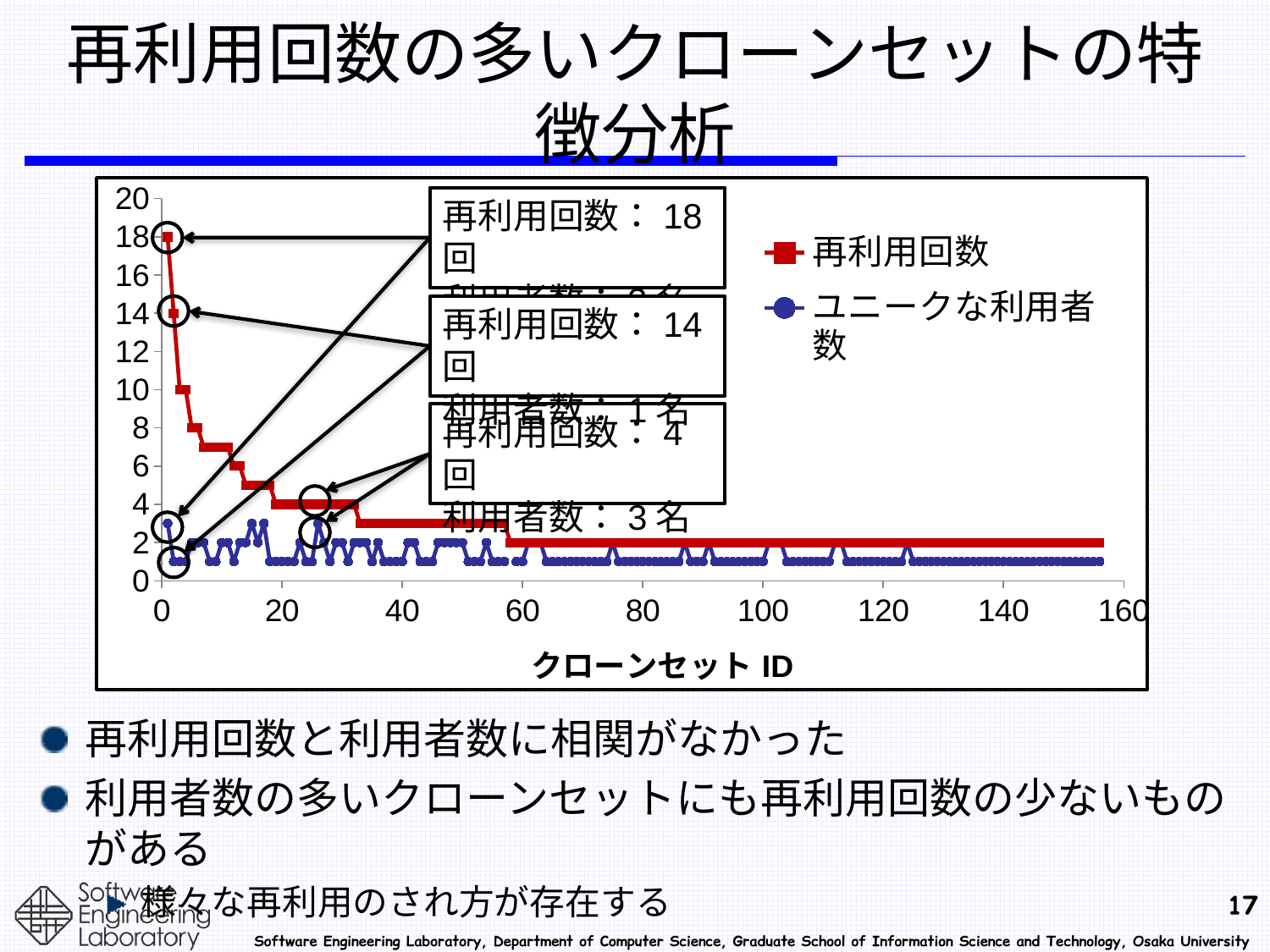

# 再利用回数の多いクローンセットの特徴分析

### Chart

| Category | 再利用回数 | ユニークな利用者数 |
|---|---|---|
再利用回数：18回
利用者数：3名

再利用回数：14回
利用者数：1名
再利用回数：4回
利用者数：3名

再利用回数と利用者数に相関がなかった
利用者数の多いクローンセットにも再利用回数の少ないものがある
様々な再利用のされ方が存在する